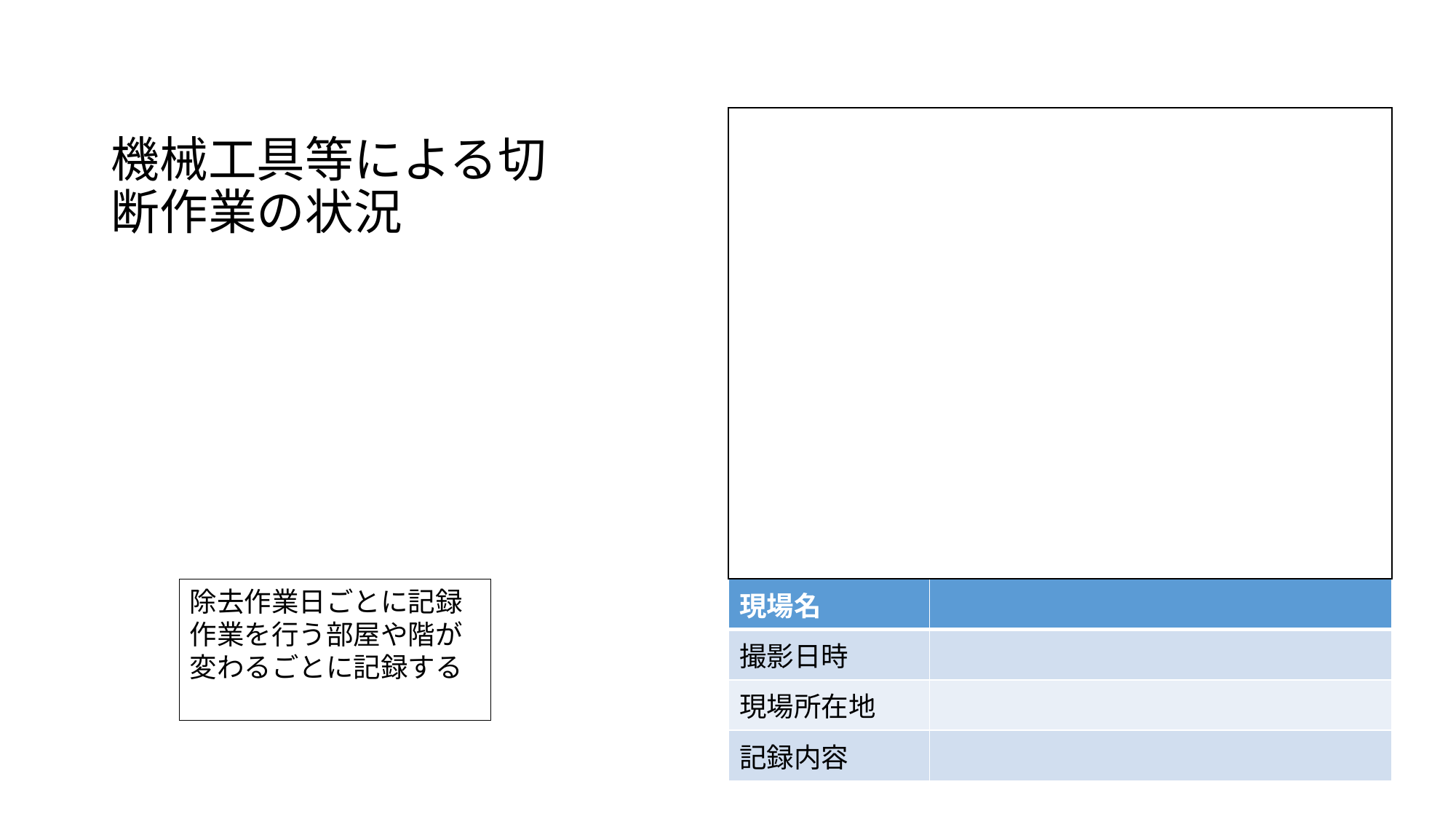

# 機械工具等による切断作業の状況

除去作業日ごとに記録
作業を行う部屋や階が変わるごとに記録する

| 現場名 |  |
| --- | --- |
| 撮影日時 |  |
| 現場所在地 |  |
| 記録内容 |  |